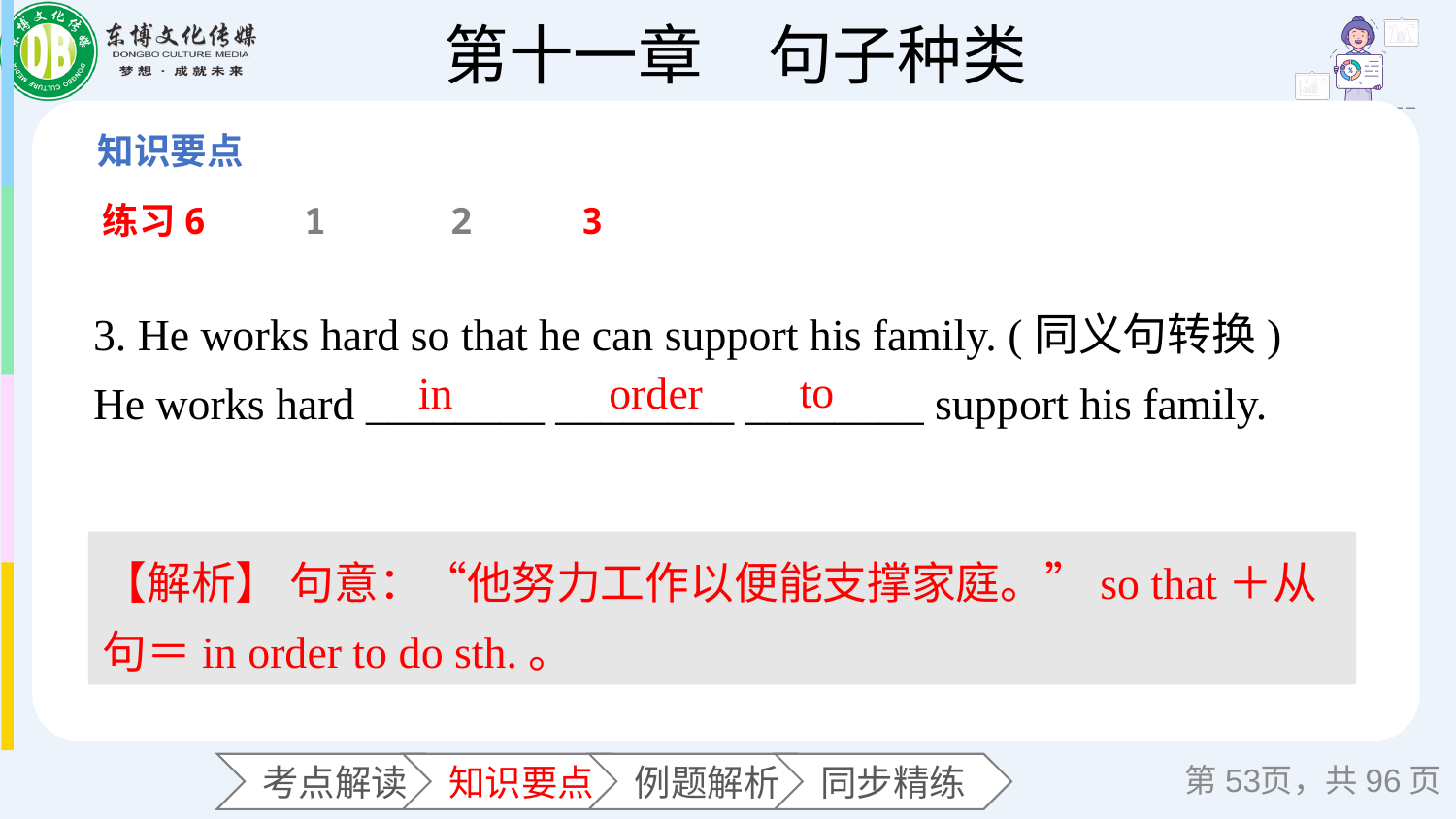

练习6
1
2
3
3. He works hard so that he can support his family. (同义句转换)
He works hard ________ ________ ________ support his family.
to
in
order
【解析】 句意：“他努力工作以便能支撑家庭。”so that＋从句＝in order to do sth.。
第53页，共96页